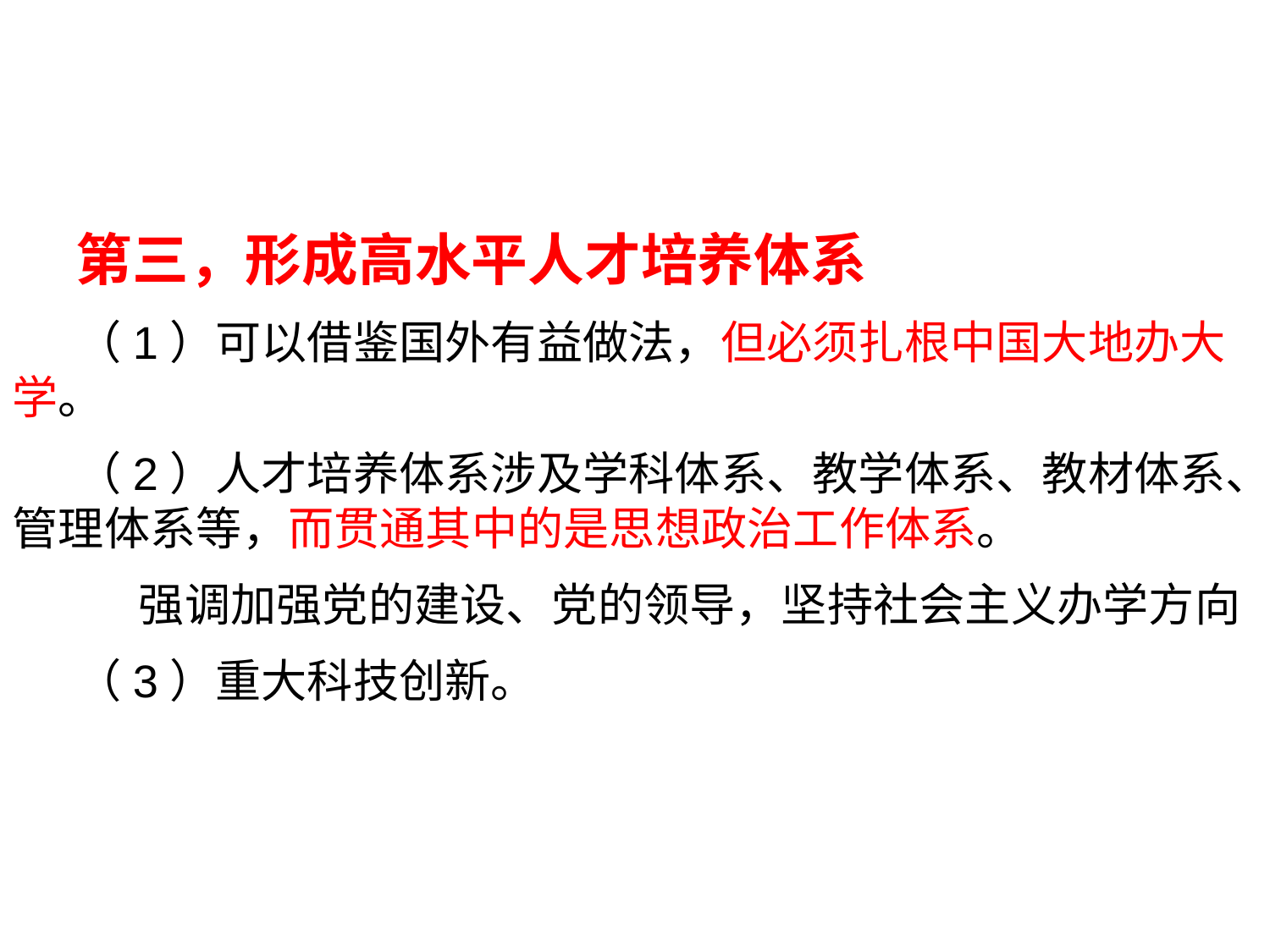

第三，形成高水平人才培养体系
（1）可以借鉴国外有益做法，但必须扎根中国大地办大学。
（2）人才培养体系涉及学科体系、教学体系、教材体系、管理体系等，而贯通其中的是思想政治工作体系。
     强调加强党的建设、党的领导，坚持社会主义办学方向
（3）重大科技创新。